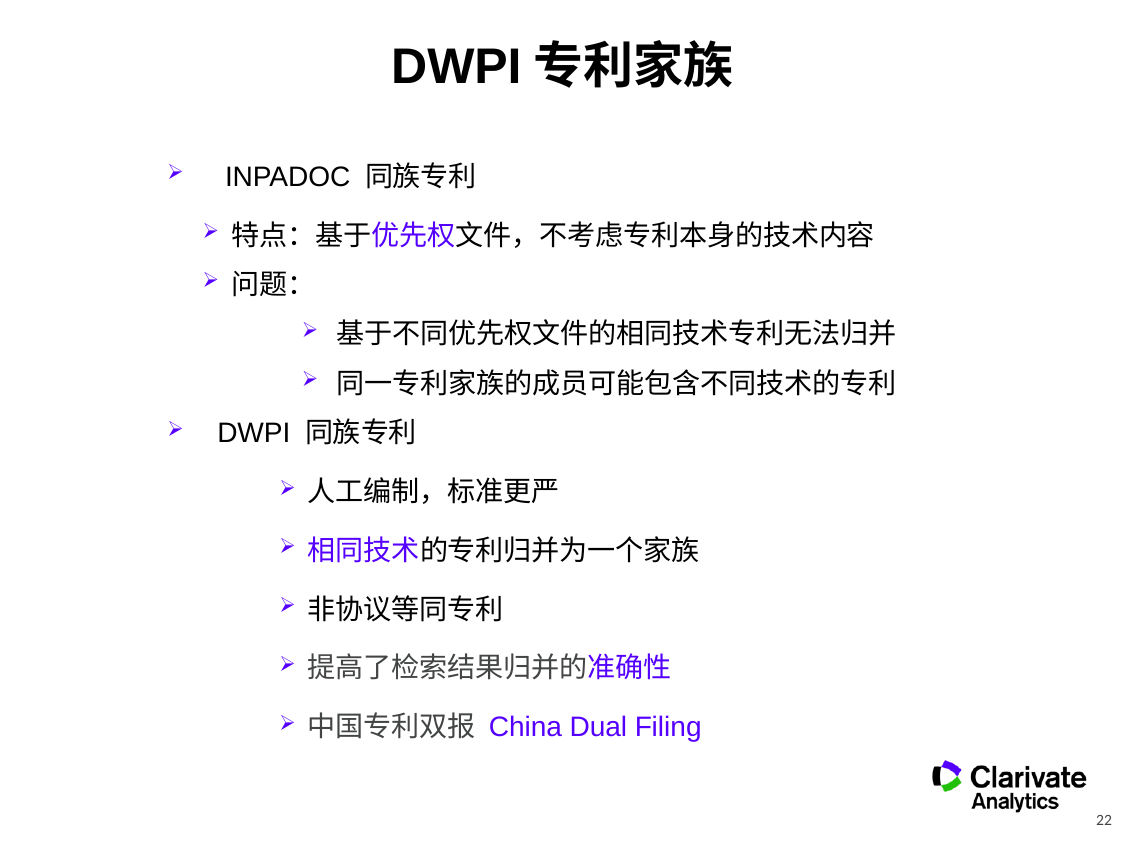

# DWPI专利家族
  INPADOC 同族专利
特点：基于优先权文件，不考虑专利本身的技术内容
问题：
基于不同优先权文件的相同技术专利无法归并
同一专利家族的成员可能包含不同技术的专利
 DWPI 同族专利
人工编制，标准更严
相同技术的专利归并为一个家族
非协议等同专利
提高了检索结果归并的准确性
中国专利双报 China Dual Filing